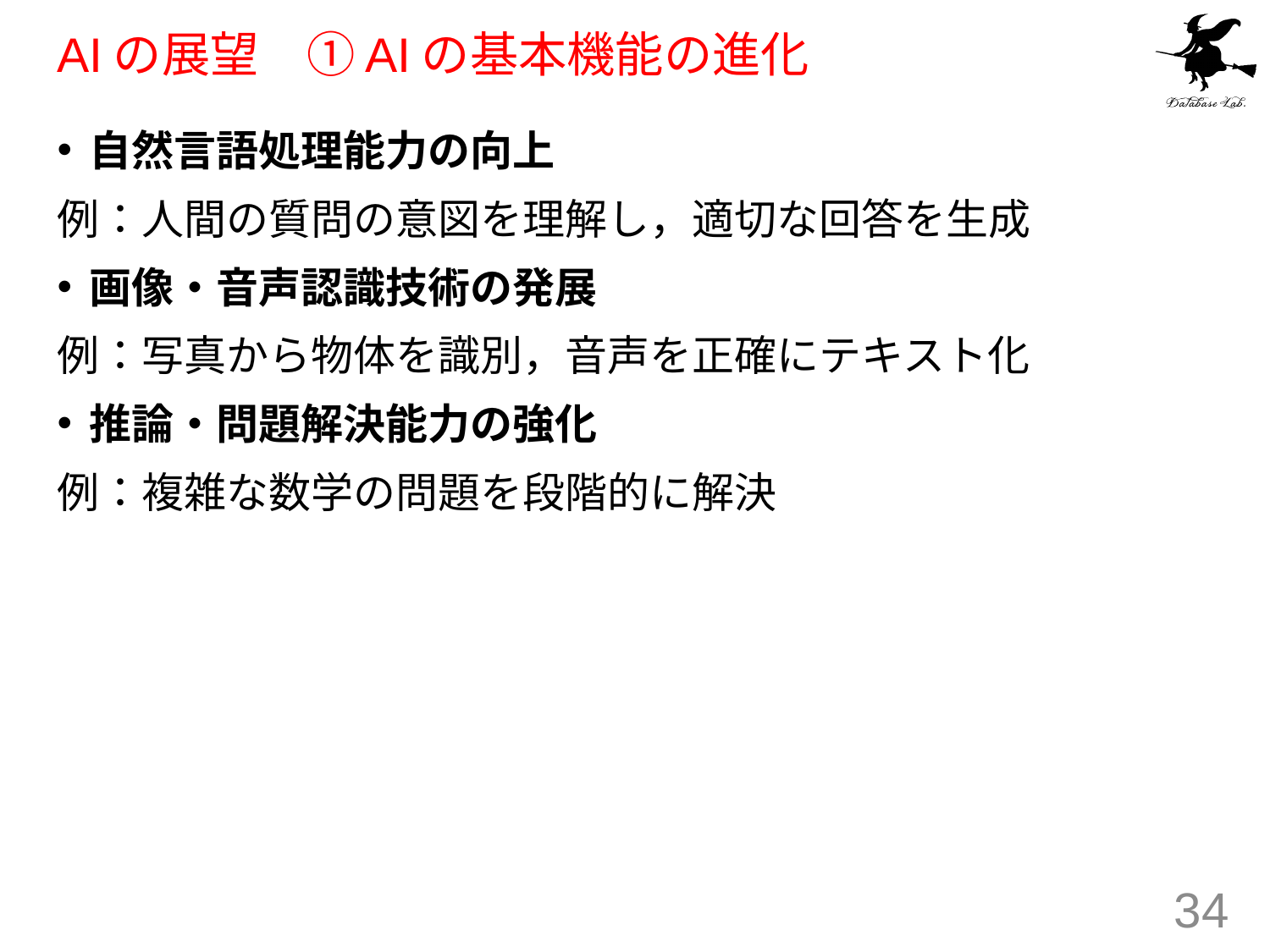

# AIの展望　①AIの基本機能の進化
自然言語処理能力の向上
例：人間の質問の意図を理解し，適切な回答を生成
画像・音声認識技術の発展
例：写真から物体を識別，音声を正確にテキスト化
推論・問題解決能力の強化
例：複雑な数学の問題を段階的に解決
34